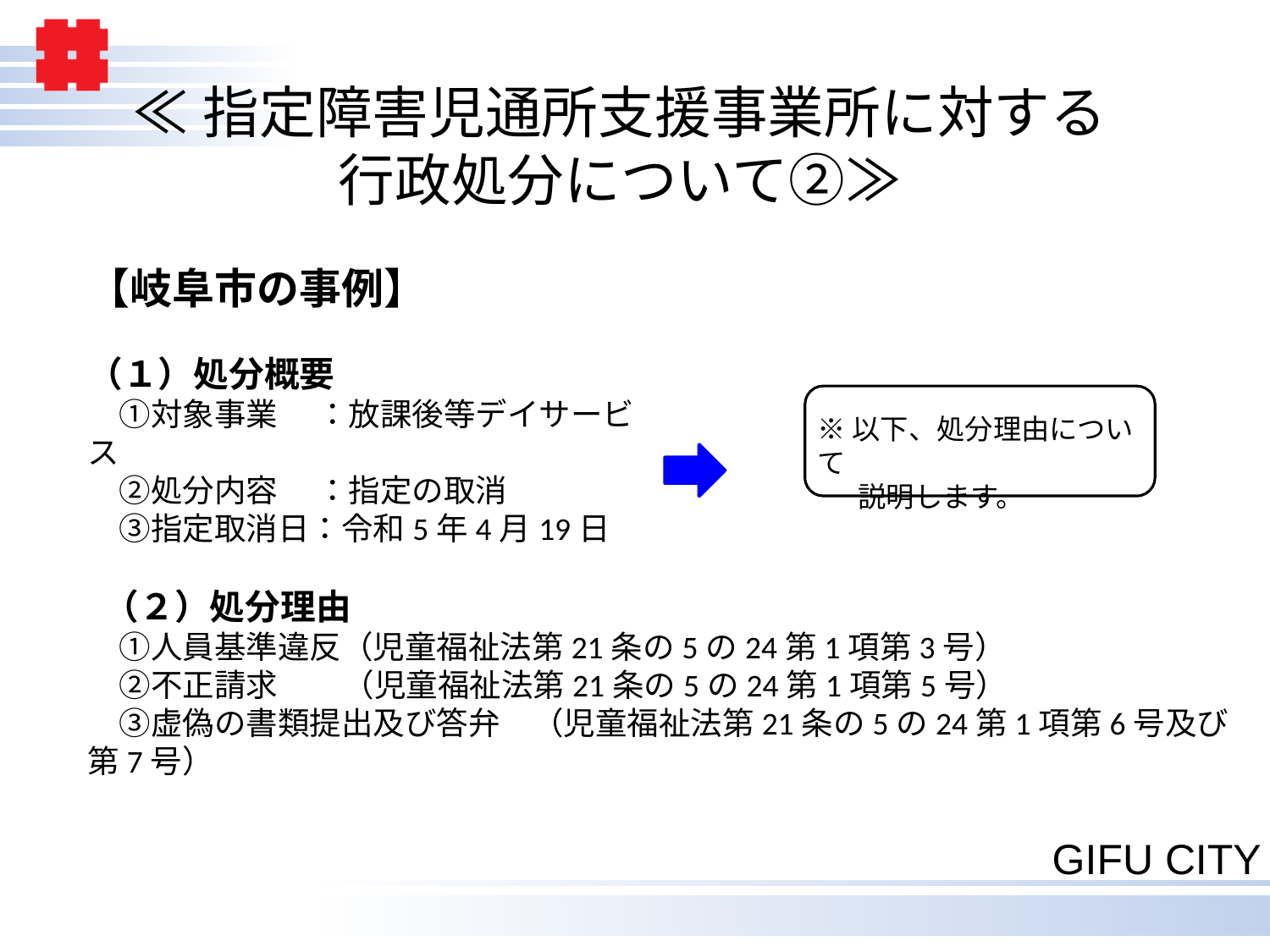

# ≪指定障害児通所支援事業所に対する 行政処分について②≫
【岐阜市の事例】
（１）処分概要
　①対象事業　 ：放課後等デイサービス
　②処分内容 　：指定の取消
　③指定取消日：令和5年4月19日

※以下、処分理由について
　  説明します。

 （２）処分理由
　①人員基準違反（児童福祉法第21条の5の24第1項第3号）
　②不正請求         （児童福祉法第21条の5の24第1項第5号）
　③虚偽の書類提出及び答弁　（児童福祉法第21条の5の24第1項第6号及び第7号）